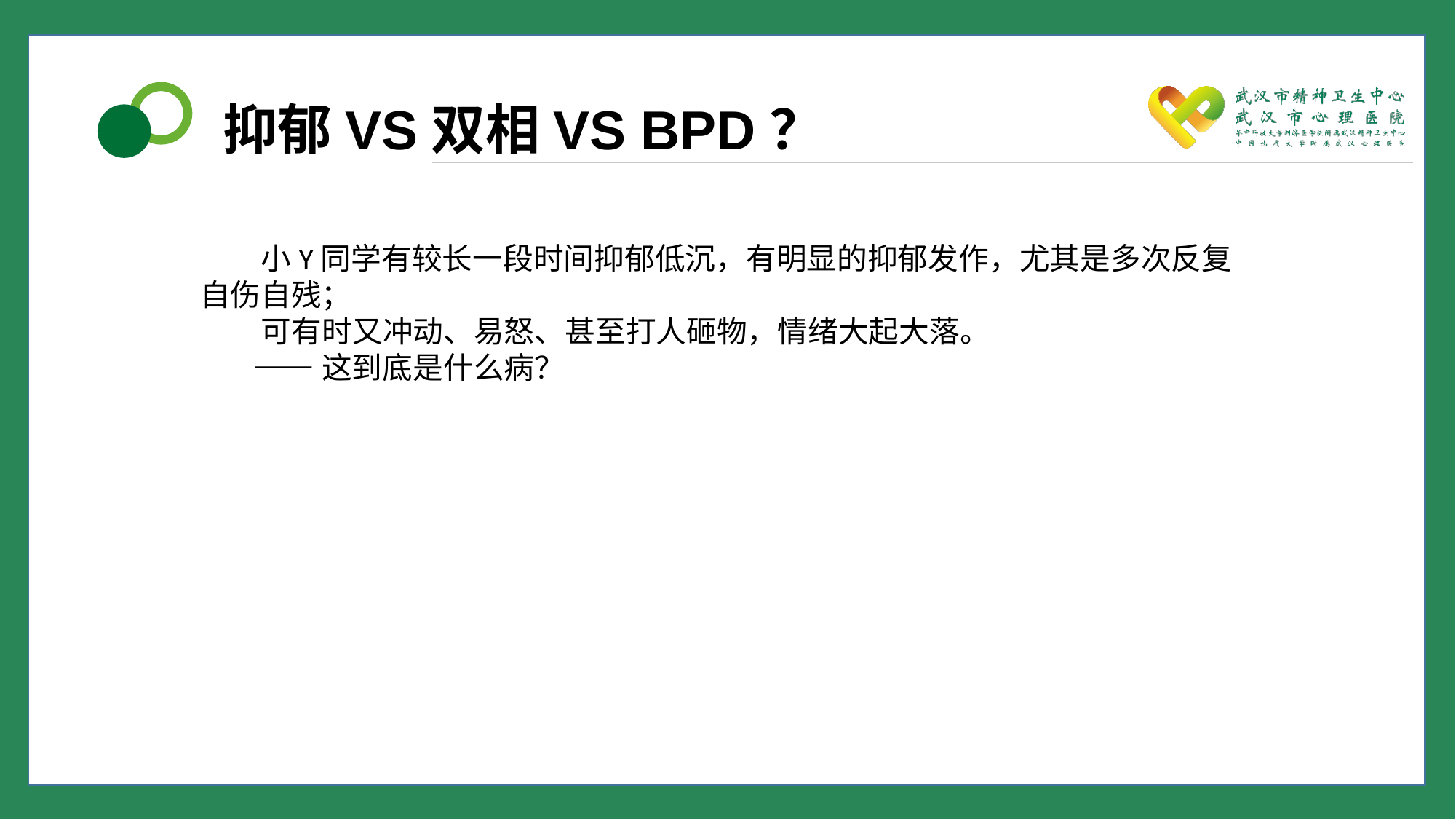

# 抑郁VS双相VS BPD？
        小Y同学有较长一段时间抑郁低沉，有明显的抑郁发作，尤其是多次反复自伤自残；
        可有时又冲动、易怒、甚至打人砸物，情绪大起大落。
        ——这到底是什么病？